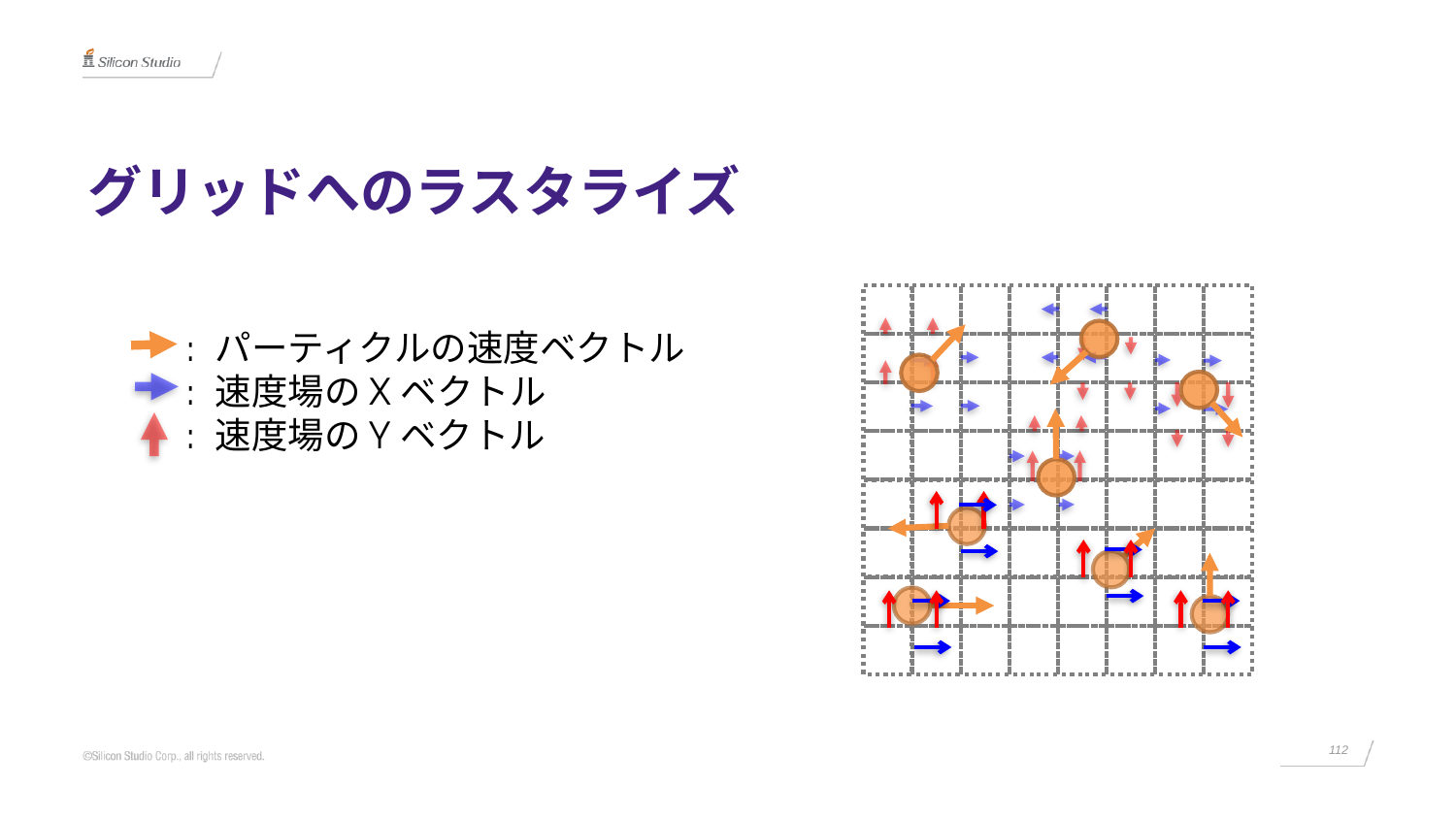

# グリッドへのラスタライズ

: パーティクルの速度ベクトル
: 速度場のXベクトル
: 速度場のYベクトル

112